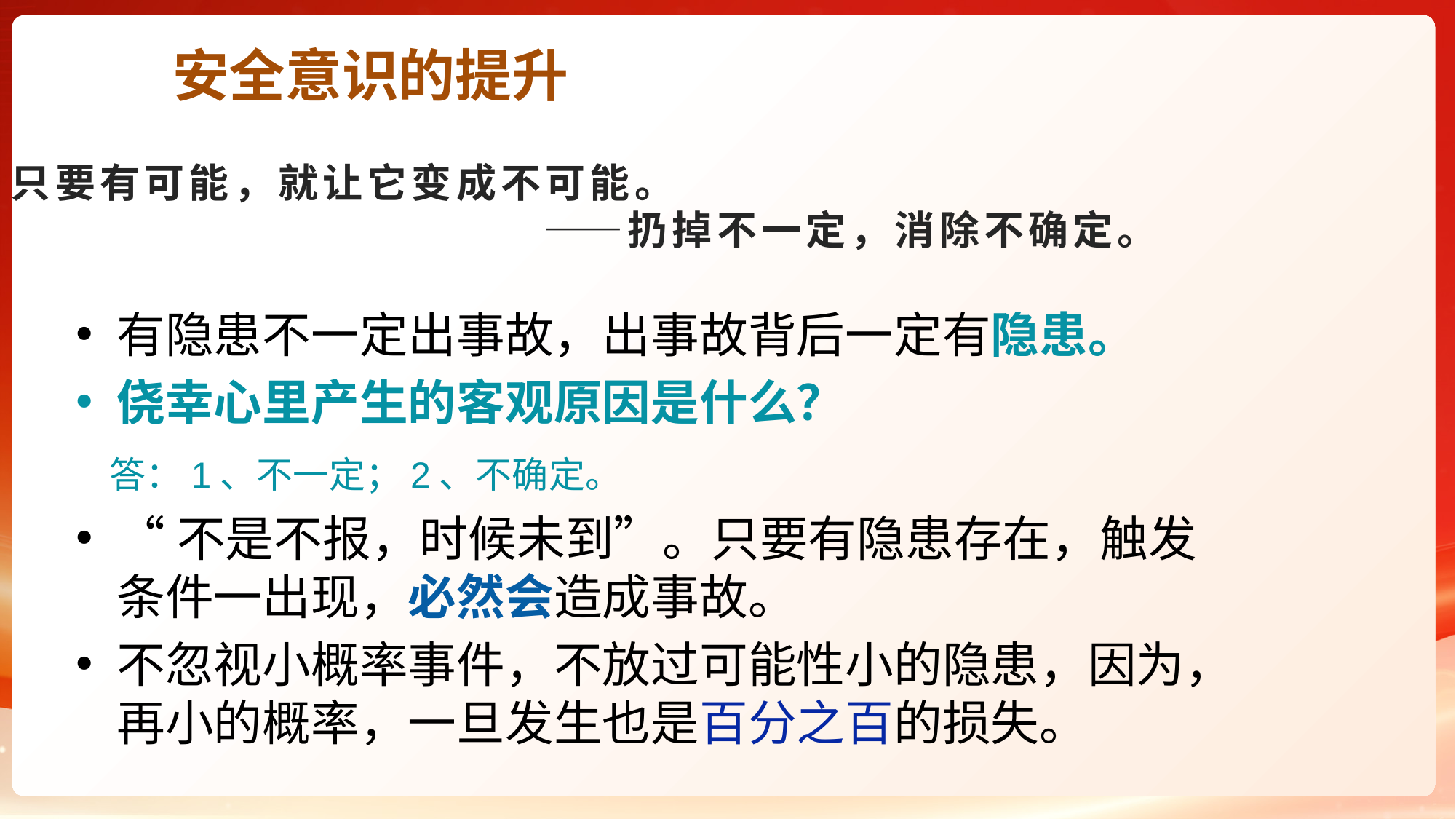

安全意识的提升
只要有可能，就让它变成不可能。
                                       ——扔掉不一定，消除不确定。
有隐患不一定出事故，出事故背后一定有隐患。
侥幸心里产生的客观原因是什么？
  答：1、不一定；2、不确定。
“不是不报，时候未到”。只要有隐患存在，触发条件一出现，必然会造成事故。
不忽视小概率事件，不放过可能性小的隐患，因为，再小的概率，一旦发生也是百分之百的损失。